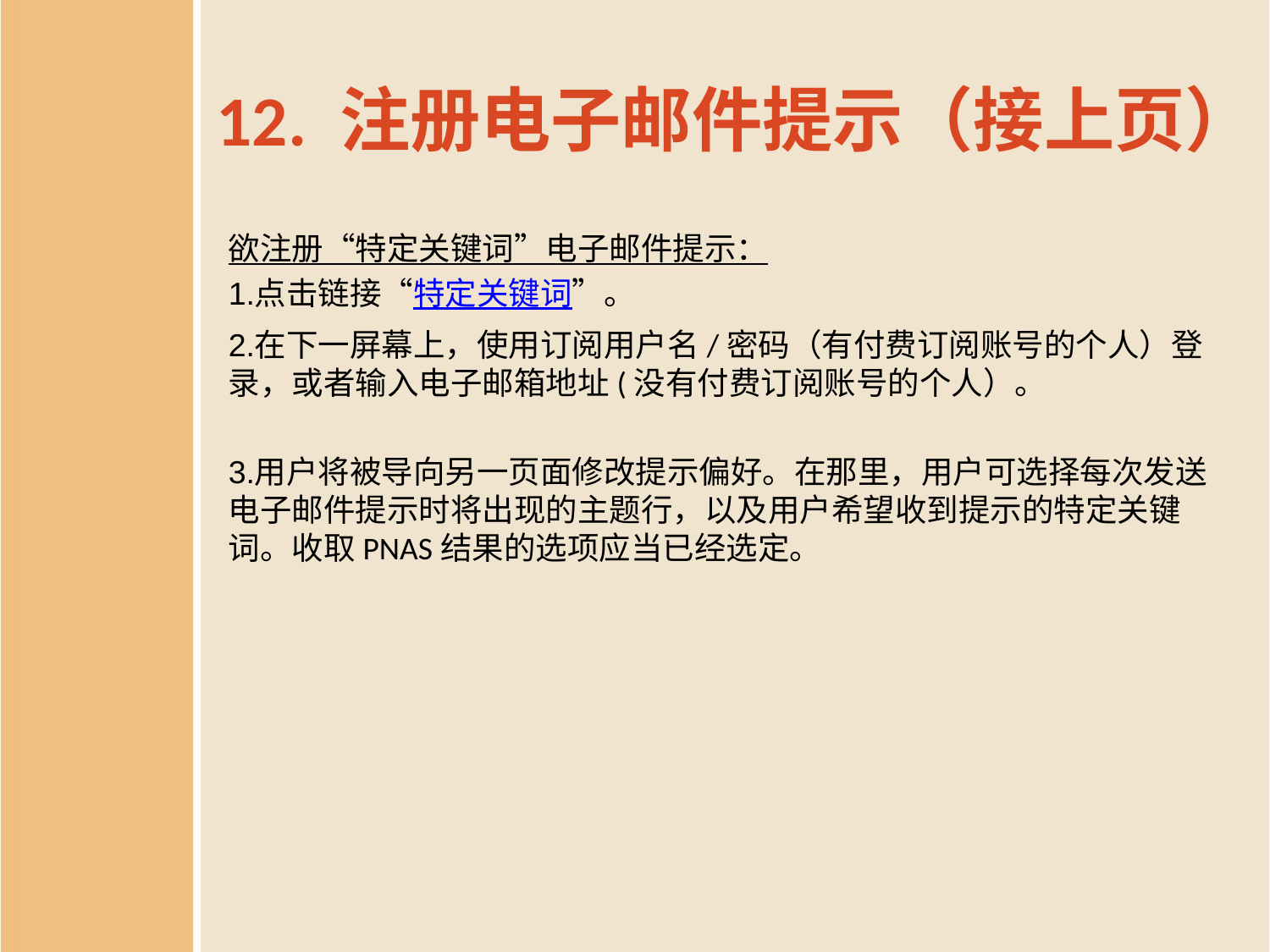

# 12. 注册电子邮件提示（接上页）
欲注册“特定关键词”电子邮件提示：
点击链接“特定关键词”。
在下一屏幕上，使用订阅用户名/密码（有付费订阅账号的个人）登录，或者输入电子邮箱地址(没有付费订阅账号的个人）。

用户将被导向另一页面修改提示偏好。在那里，用户可选择每次发送电子邮件提示时将出现的主题行，以及用户希望收到提示的特定关键词。收取PNAS结果的选项应当已经选定。